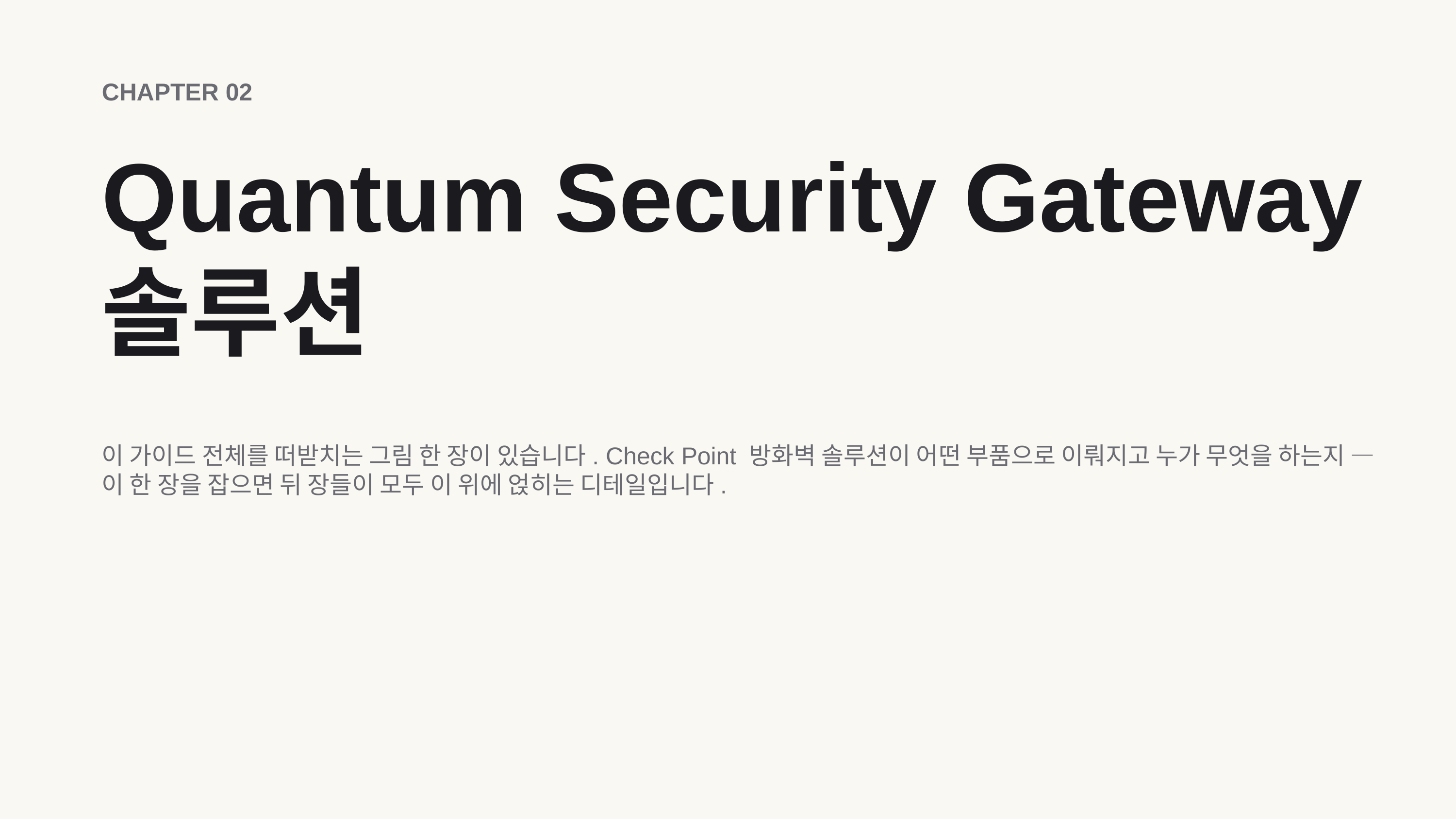

CHAPTER 02
Quantum Security Gateway 솔루션
이 가이드 전체를 떠받치는 그림 한 장이 있습니다. Check Point 방화벽 솔루션이 어떤 부품으로 이뤄지고 누가 무엇을 하는지 — 이 한 장을 잡으면 뒤 장들이 모두 이 위에 얹히는 디테일입니다.